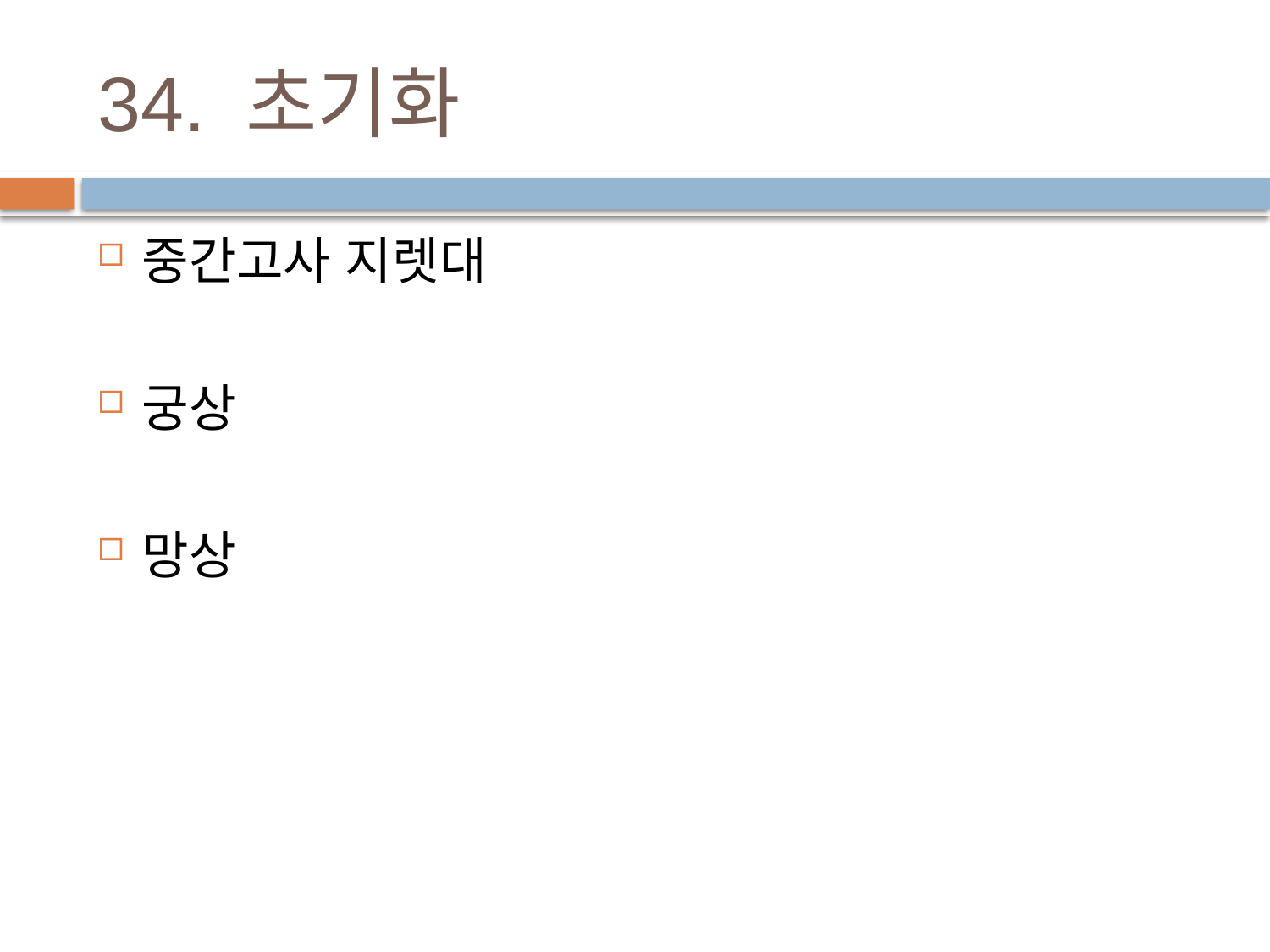

# 34. 초기화
중간고사 지렛대

궁상

망상